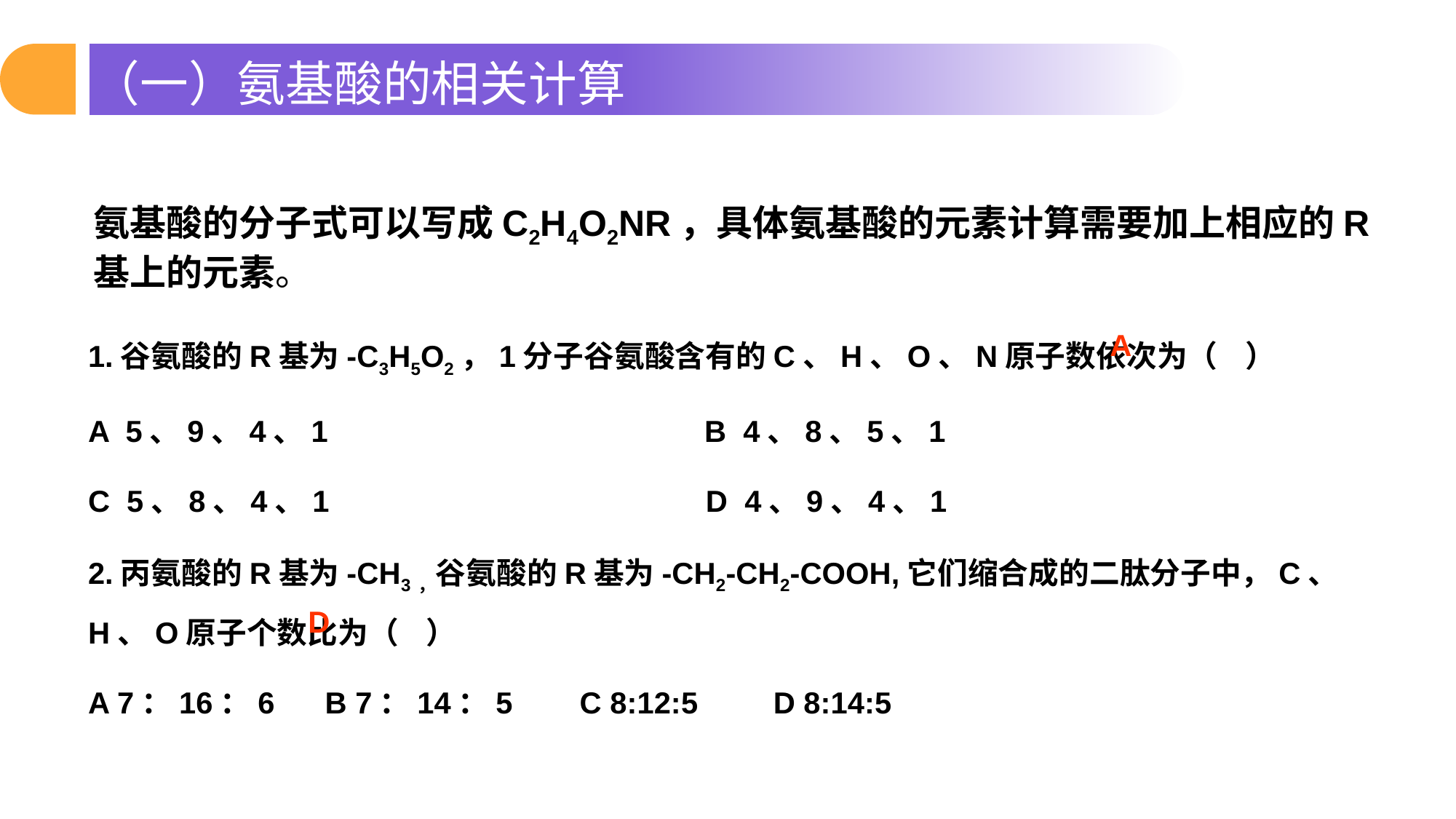

（一）氨基酸的相关计算
氨基酸的分子式可以写成C2H4O2NR，具体氨基酸的元素计算需要加上相应的R基上的元素。
1.谷氨酸的R基为-C3H5O2，1分子谷氨酸含有的C、H、O、N原子数依次为（    ）
A  5、9、4、1                                             B  4、8、5、1
C  5、8、4、1                                             D  4、9、4、1
2.丙氨酸的R基为-CH3，谷氨酸的R基为-CH2-CH2-COOH,它们缩合成的二肽分子中，C、H、O原子个数比为（    ）
A 7：16：6      B 7：14：5        C 8:12:5         D 8:14:5

A

D